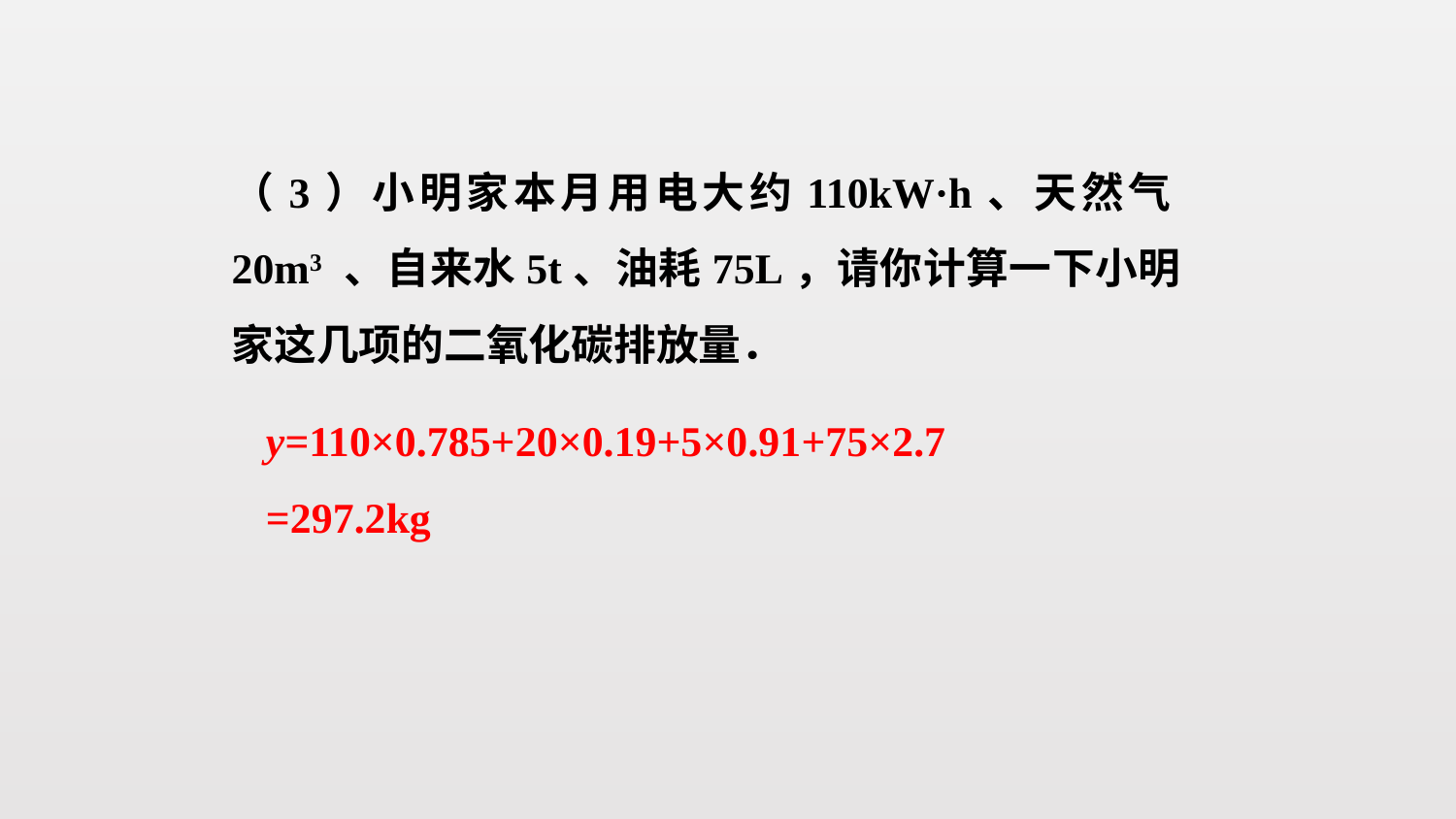

（3）小明家本月用电大约110kW·h、天然气20m3 、自来水5t、油耗75L，请你计算一下小明家这几项的二氧化碳排放量．
y=110×0.785+20×0.19+5×0.91+75×2.7
=297.2kg